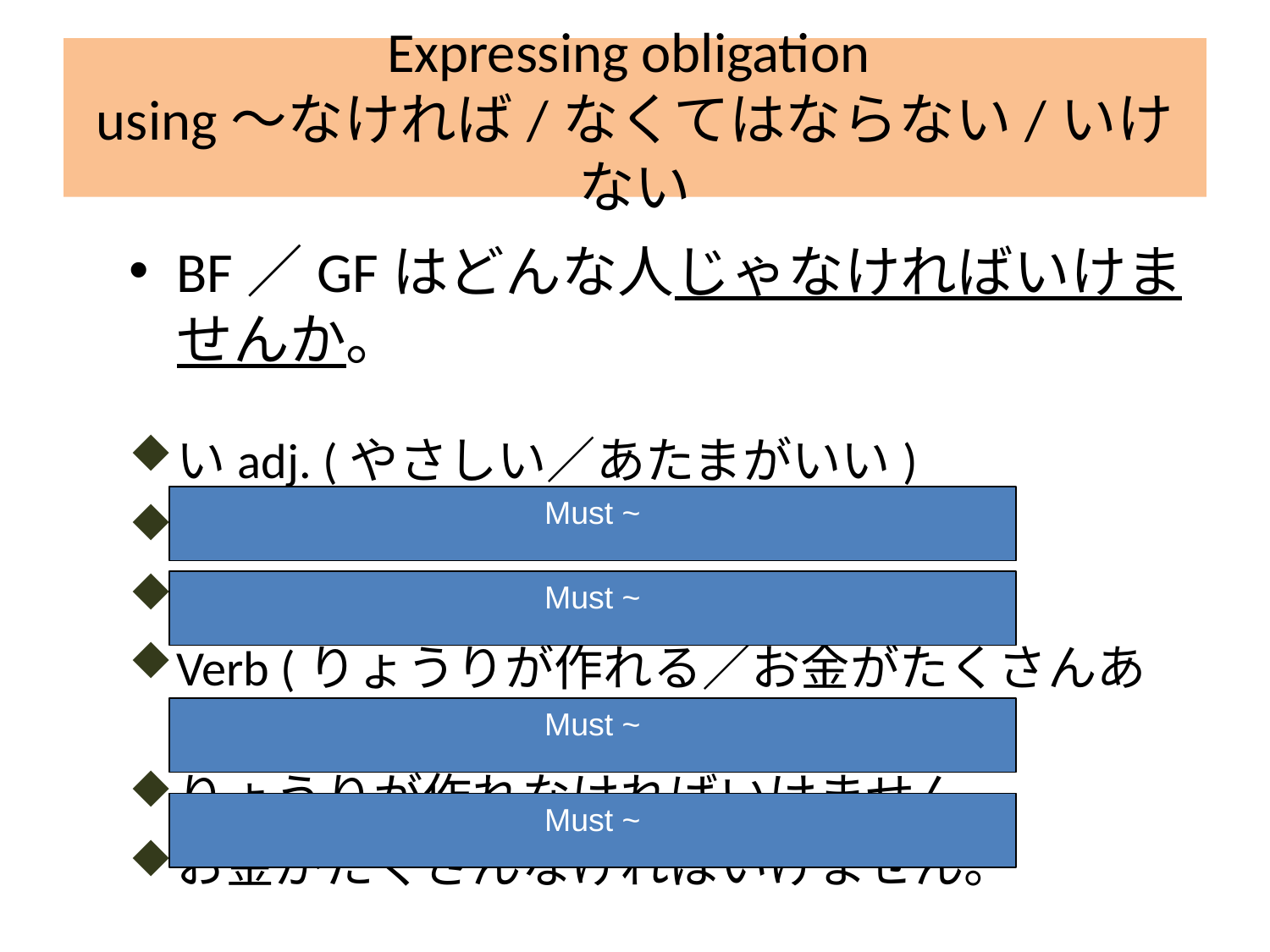

# Expressing obligation using～なければ/なくてはならない/いけない
BF／GFはどんな人じゃなければいけませんか。
いadj. (やさしい／あたまがいい)
やさしくなければいけません。
あたまがよくなければいけません。
Verb (りょうりが作れる／お金がたくさんある)
りょうりが作れなければいけません。
お金がたくさんなければいけません。
Must ~
Must ~
Must ~
Must ~